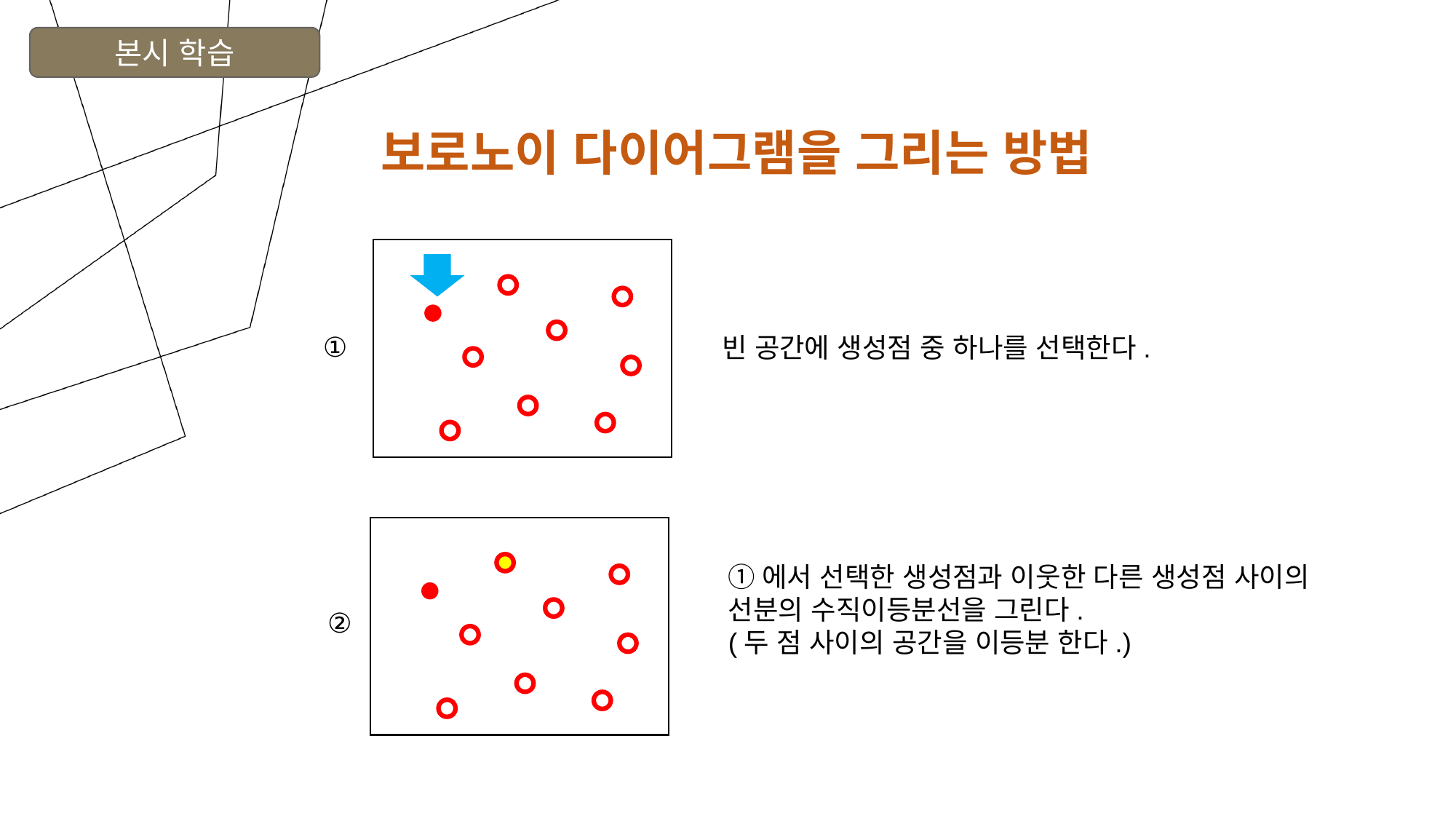

본시 학습
보로노이 다이어그램을 그리는 방법

①
빈 공간에 생성점 중 하나를 선택한다.

①에서 선택한 생성점과 이웃한 다른 생성점 사이의
선분의 수직이등분선을 그린다.
(두 점 사이의 공간을 이등분 한다.)
②